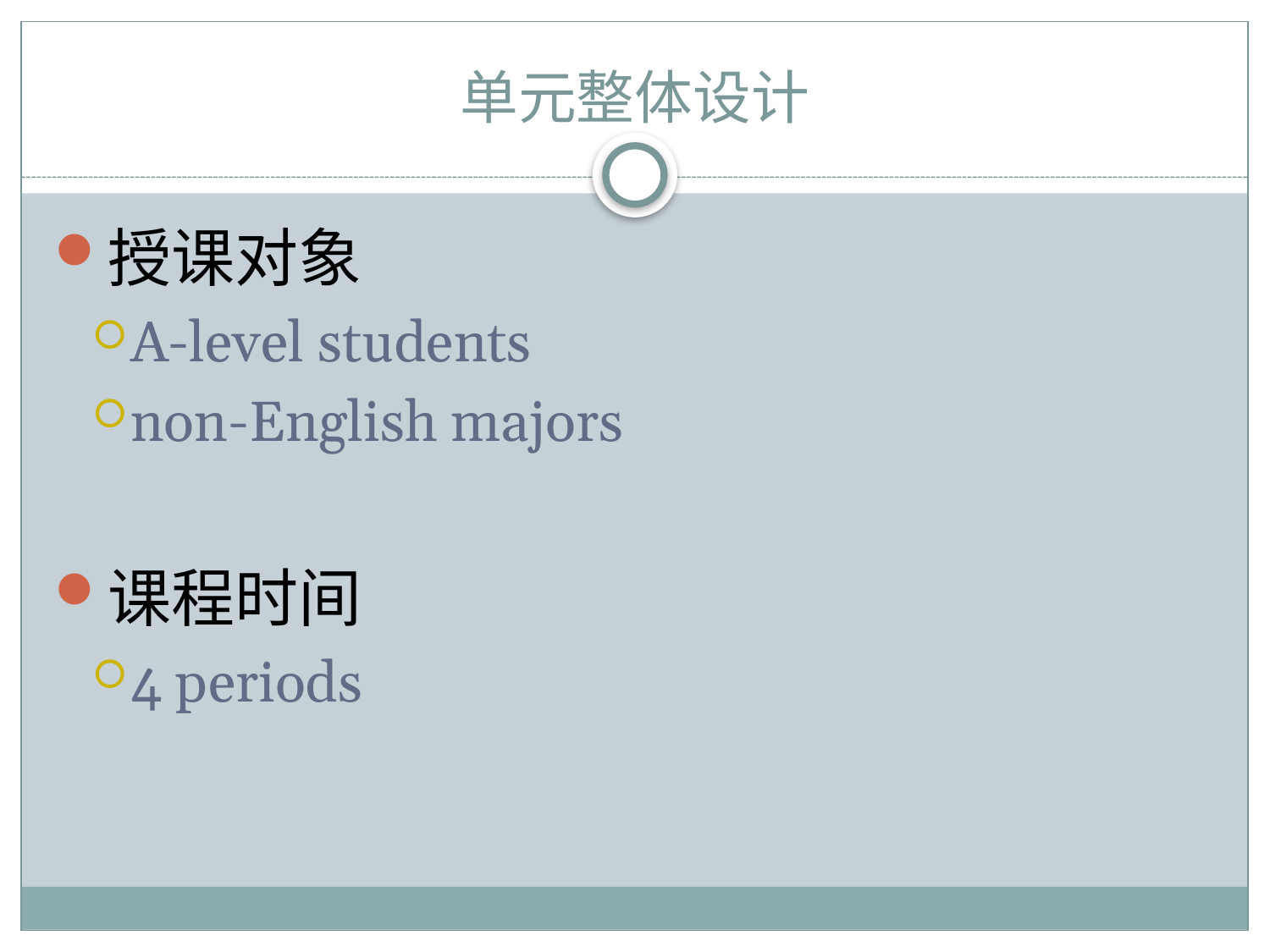

# 单元整体设计
授课对象
A-level students
non-English majors

课程时间
4 periods